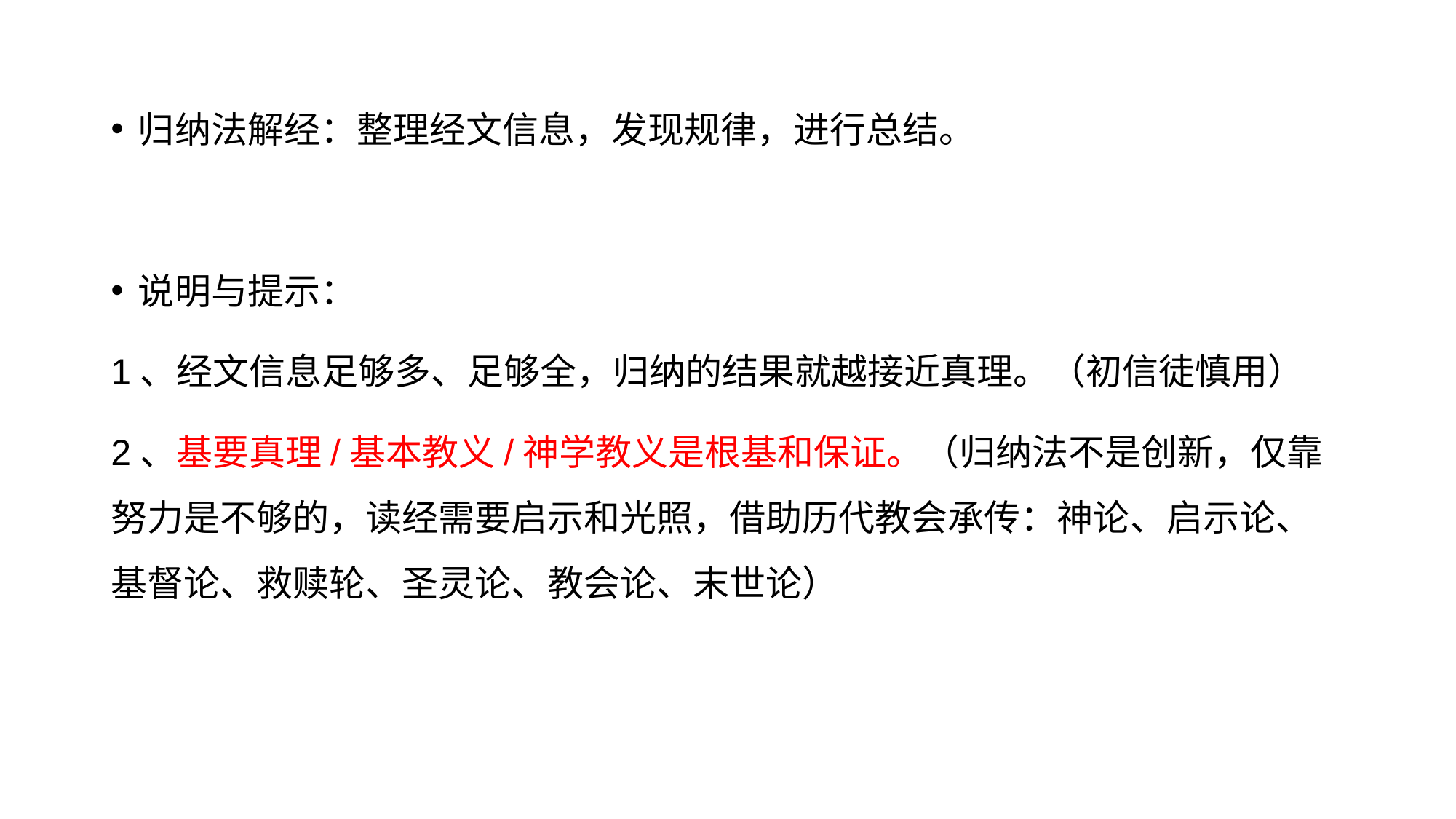

归纳法解经：整理经文信息，发现规律，进行总结。

说明与提示：
1、经文信息足够多、足够全，归纳的结果就越接近真理。（初信徒慎用）
2、基要真理/基本教义/神学教义是根基和保证。（归纳法不是创新，仅靠努力是不够的，读经需要启示和光照，借助历代教会承传：神论、启示论、基督论、救赎轮、圣灵论、教会论、末世论）